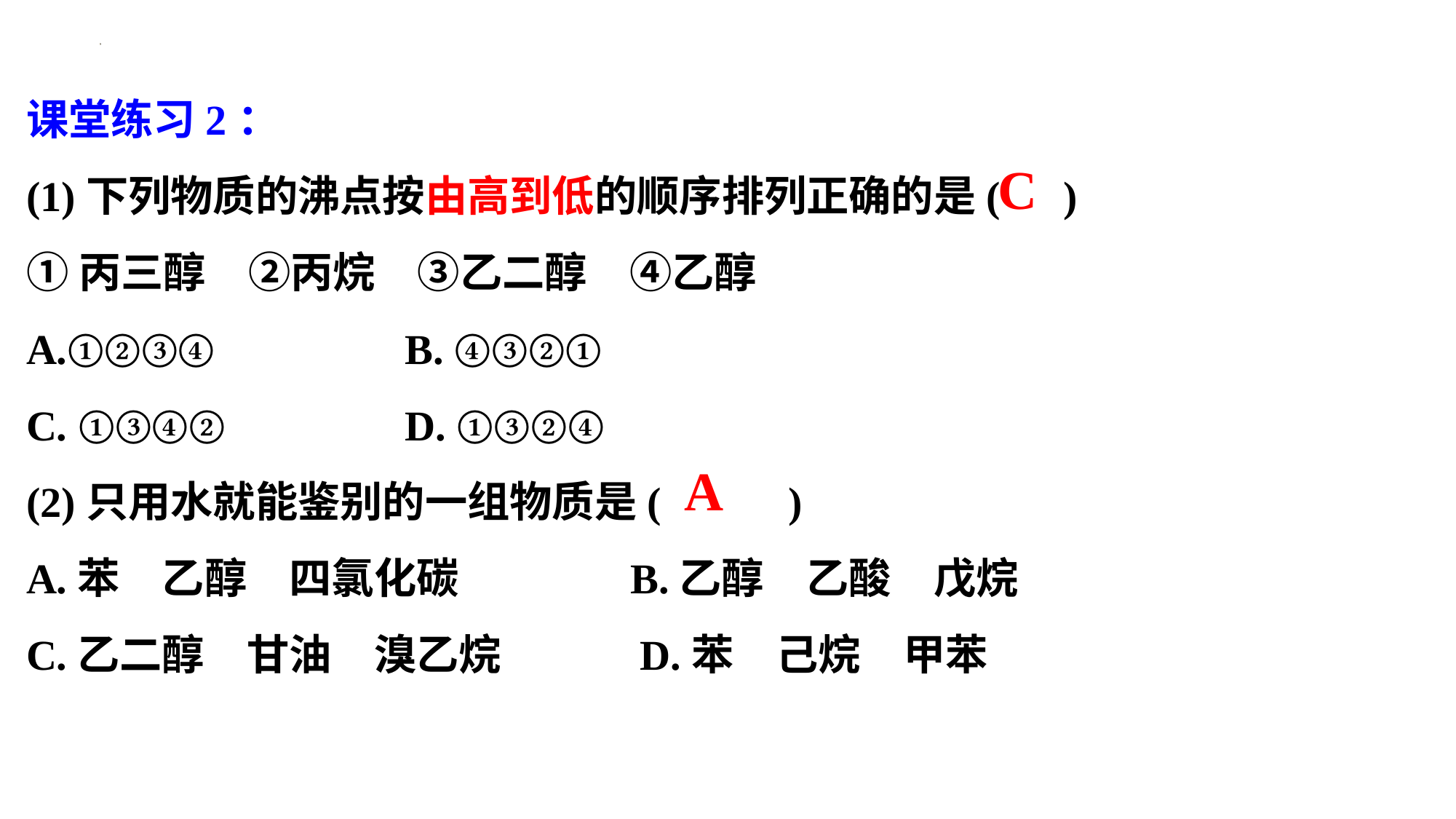

课堂练习2：
(1)下列物质的沸点按由高到低的顺序排列正确的是(      )
①丙三醇　②丙烷　③乙二醇　④乙醇
A.①②③④                  B. ④③②①
C. ①③④②                 D. ①③②④
(2)只用水就能鉴别的一组物质是(            )
A.苯　乙醇　四氯化碳		     B.乙醇　乙酸　戊烷
C.乙二醇　甘油　溴乙烷	      D.苯　己烷　甲苯
C
A